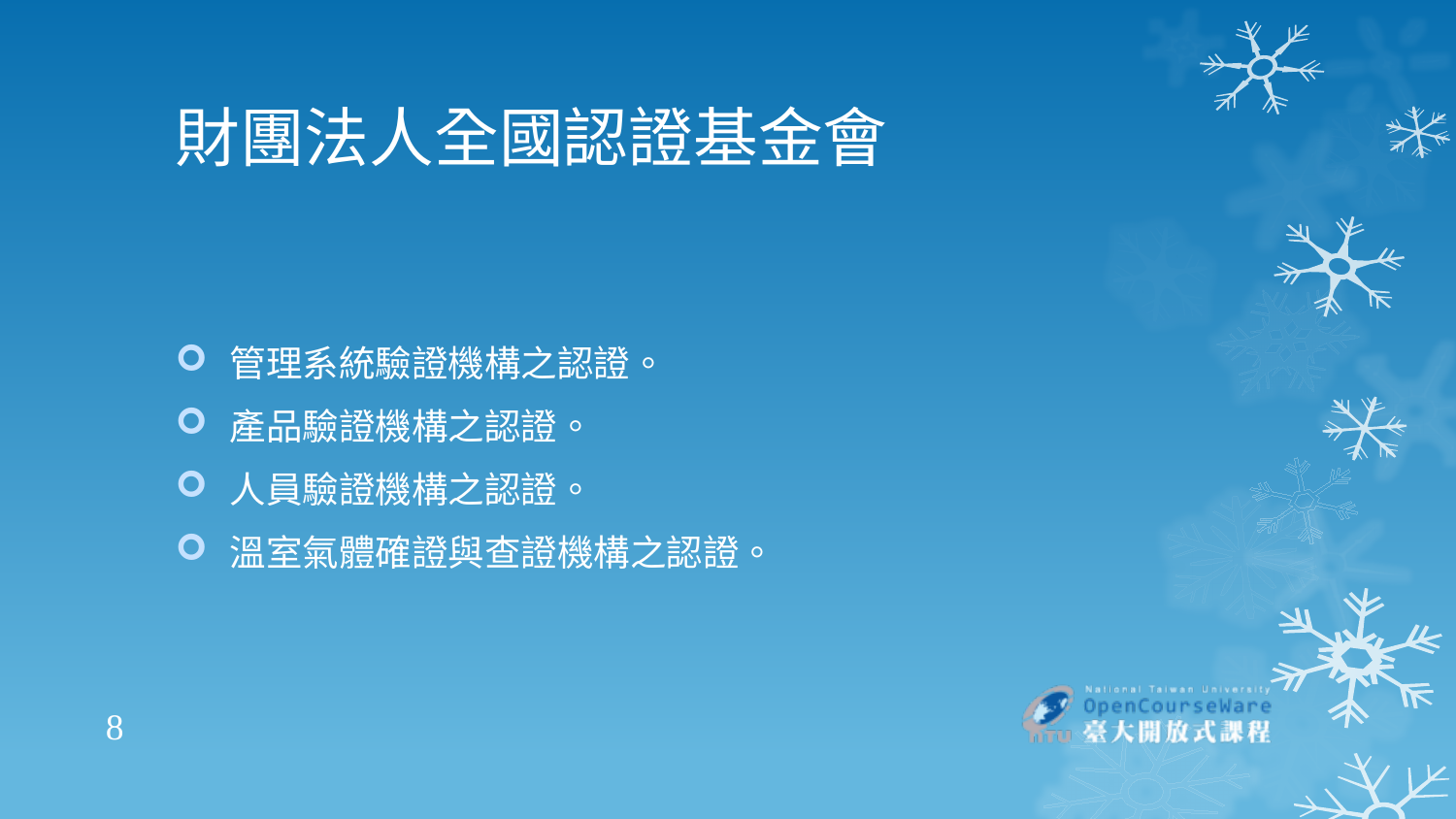

# 財團法人全國認證基金會
管理系統驗證機構之認證。
產品驗證機構之認證。
人員驗證機構之認證。
溫室氣體確證與查證機構之認證。
8